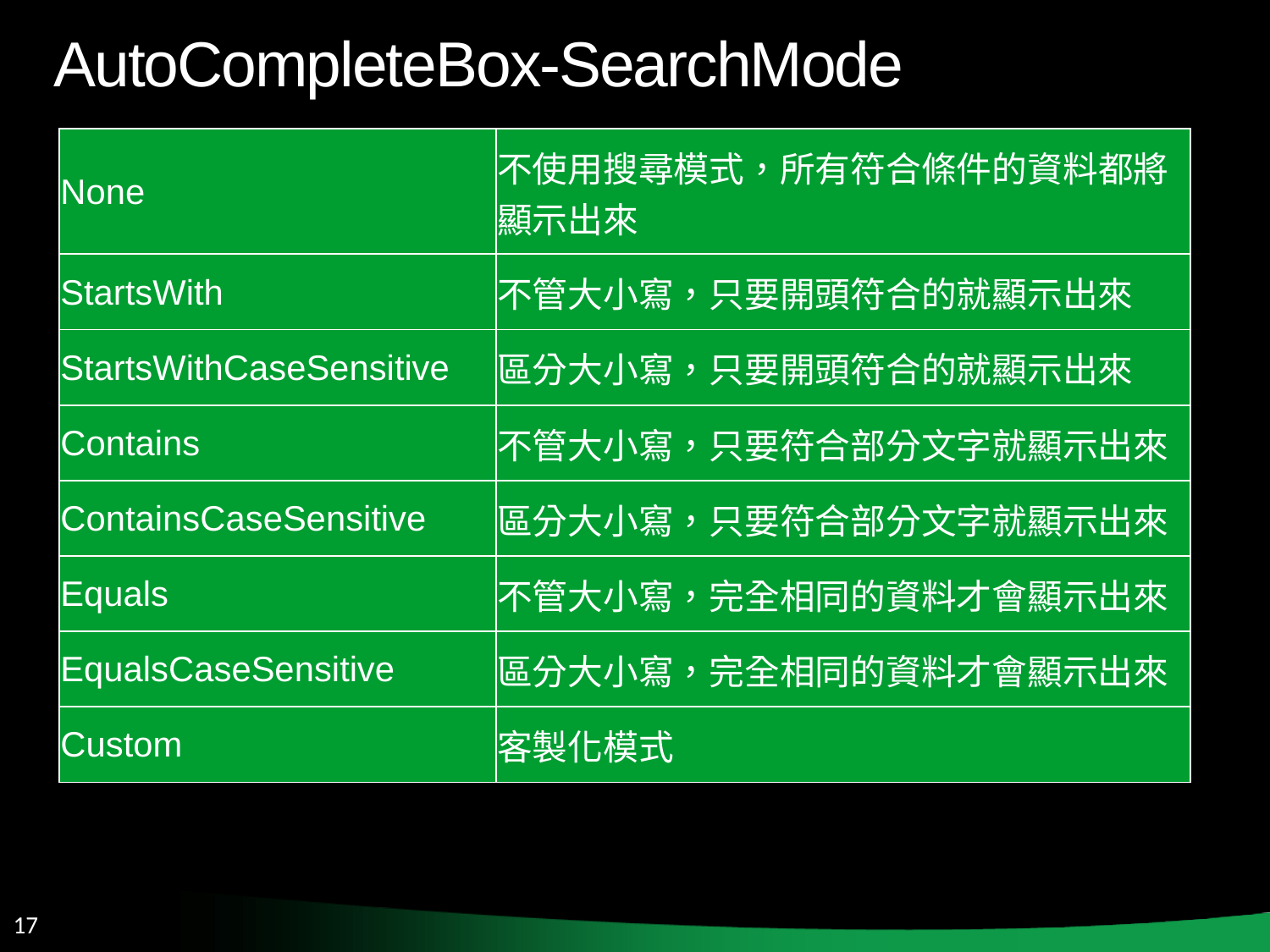

# AutoCompleteBox-SearchMode
| None | 不使用搜尋模式，所有符合條件的資料都將顯示出來 |
| --- | --- |
| StartsWith | 不管大小寫，只要開頭符合的就顯示出來 |
| StartsWithCaseSensitive | 區分大小寫，只要開頭符合的就顯示出來 |
| Contains | 不管大小寫，只要符合部分文字就顯示出來 |
| ContainsCaseSensitive | 區分大小寫，只要符合部分文字就顯示出來 |
| Equals | 不管大小寫，完全相同的資料才會顯示出來 |
| EqualsCaseSensitive | 區分大小寫，完全相同的資料才會顯示出來 |
| Custom | 客製化模式 |